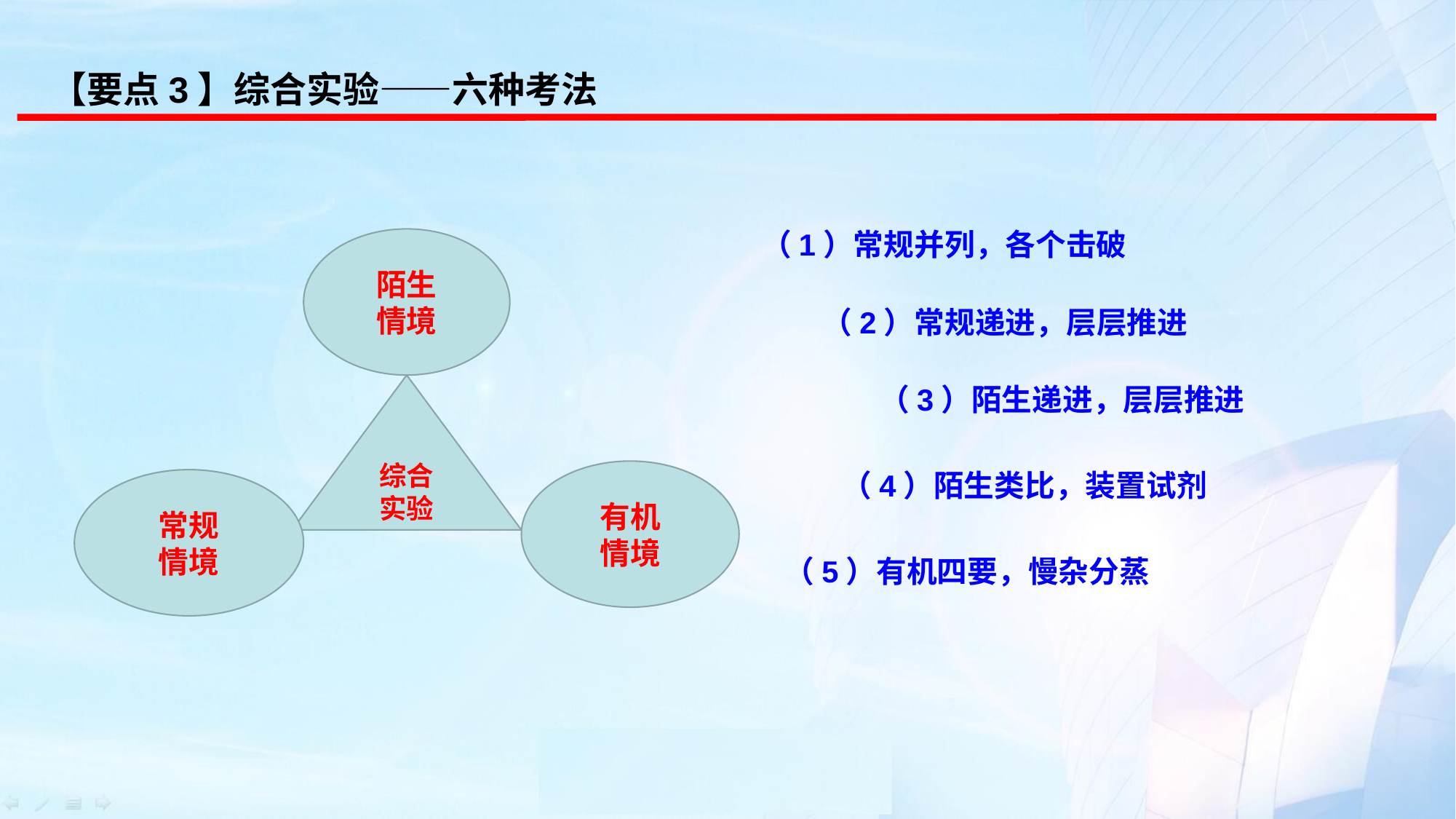

【要点3】综合实验——六种考法
（1）常规并列，各个击破
陌生
情境
综合
实验
有机
情境
常规
情境
（2）常规递进，层层推进
（3）陌生递进，层层推进
（4）陌生类比，装置试剂
（5）有机四要，慢杂分蒸